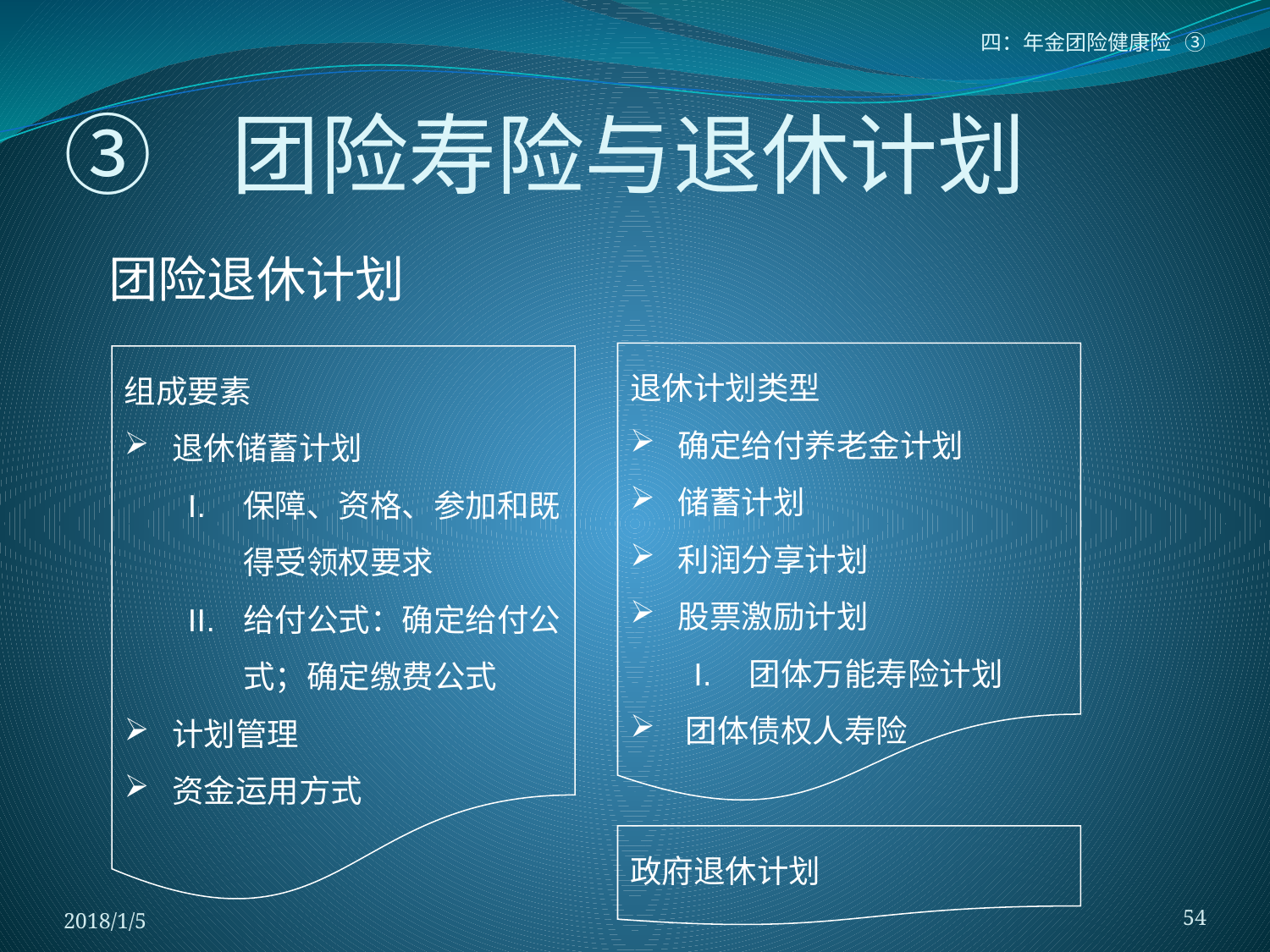

四：年金团险健康险   ③
# ③   团险寿险与退休计划
团险退休计划
退休计划类型
确定给付养老金计划
储蓄计划
利润分享计划
股票激励计划
团体万能寿险计划
团体债权人寿险

组成要素
退休储蓄计划
保障、资格、参加和既得受领权要求
给付公式：确定给付公式；确定缴费公式
计划管理
资金运用方式

政府退休计划
2018/1/5
54